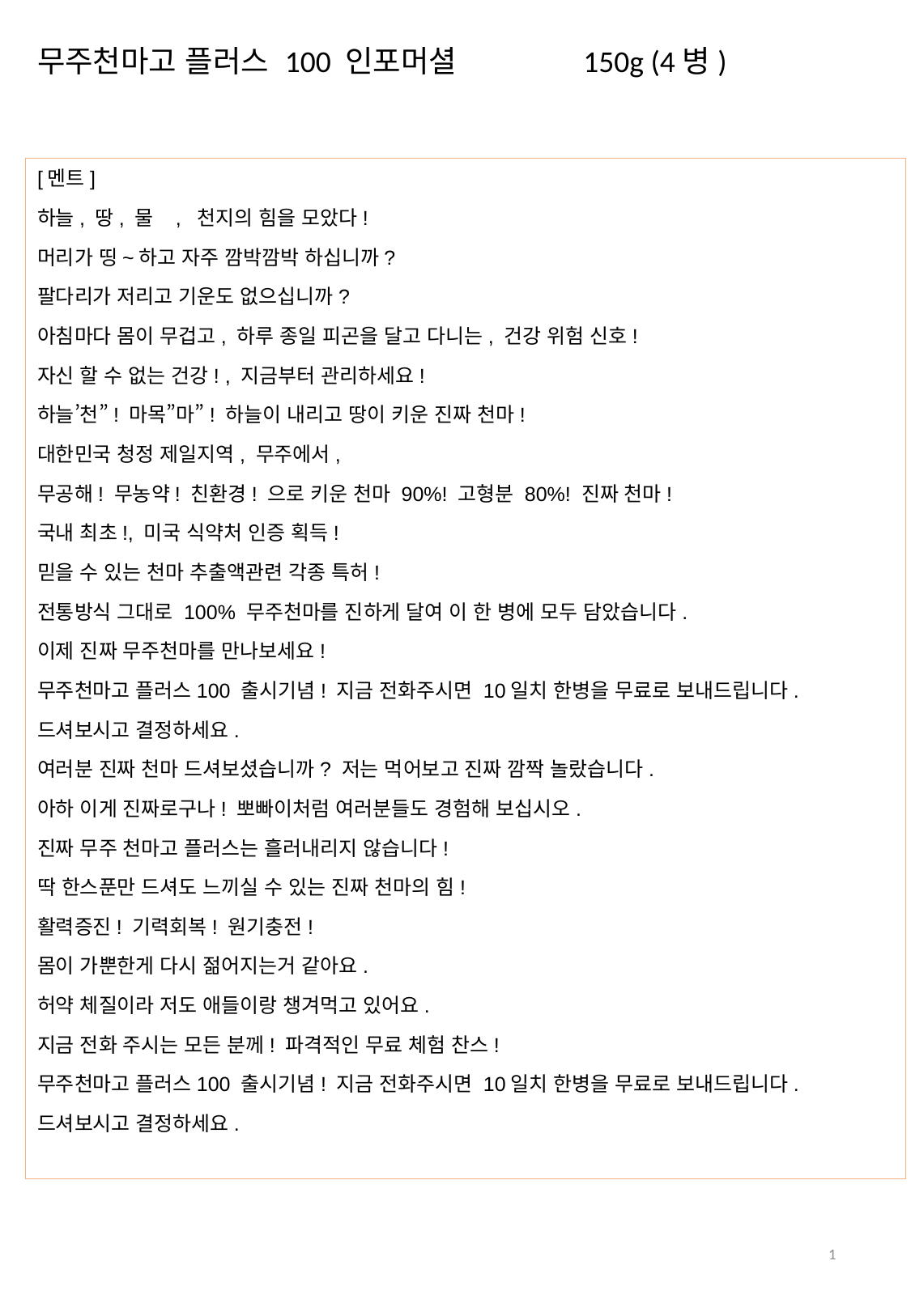

무주천마고 플러스 100 인포머셜              150g (4병)
[멘트]
하늘, 땅, 물   ,  천지의 힘을 모았다!
머리가 띵~하고 자주 깜박깜박 하십니까?
팔다리가 저리고 기운도 없으십니까?
아침마다 몸이 무겁고, 하루 종일 피곤을 달고 다니는, 건강 위험 신호!
자신 할 수 없는 건강! , 지금부터 관리하세요!
하늘’천”! 마목”마”! 하늘이 내리고 땅이 키운 진짜 천마!
대한민국 청정 제일지역, 무주에서,
무공해! 무농약! 친환경! 으로 키운 천마 90%! 고형분 80%! 진짜 천마!
국내 최초!, 미국 식약처 인증 획득!
믿을 수 있는 천마 추출액관련 각종 특허!
전통방식 그대로 100% 무주천마를 진하게 달여 이 한 병에 모두 담았습니다.
이제 진짜 무주천마를 만나보세요!
무주천마고 플러스100 출시기념! 지금 전화주시면 10일치 한병을 무료로 보내드립니다.
드셔보시고 결정하세요.
여러분 진짜 천마 드셔보셨습니까? 저는 먹어보고 진짜 깜짝 놀랐습니다.
아하 이게 진짜로구나! 뽀빠이처럼 여러분들도 경험해 보십시오.
진짜 무주 천마고 플러스는 흘러내리지 않습니다!
딱 한스푼만 드셔도 느끼실 수 있는 진짜 천마의 힘!
활력증진! 기력회복! 원기충전!
몸이 가뿐한게 다시 젊어지는거 같아요.
허약 체질이라 저도 애들이랑 챙겨먹고 있어요.
지금 전화 주시는 모든 분께! 파격적인 무료 체험 찬스!
무주천마고 플러스100 출시기념! 지금 전화주시면 10일치 한병을 무료로 보내드립니다.
드셔보시고 결정하세요.

1